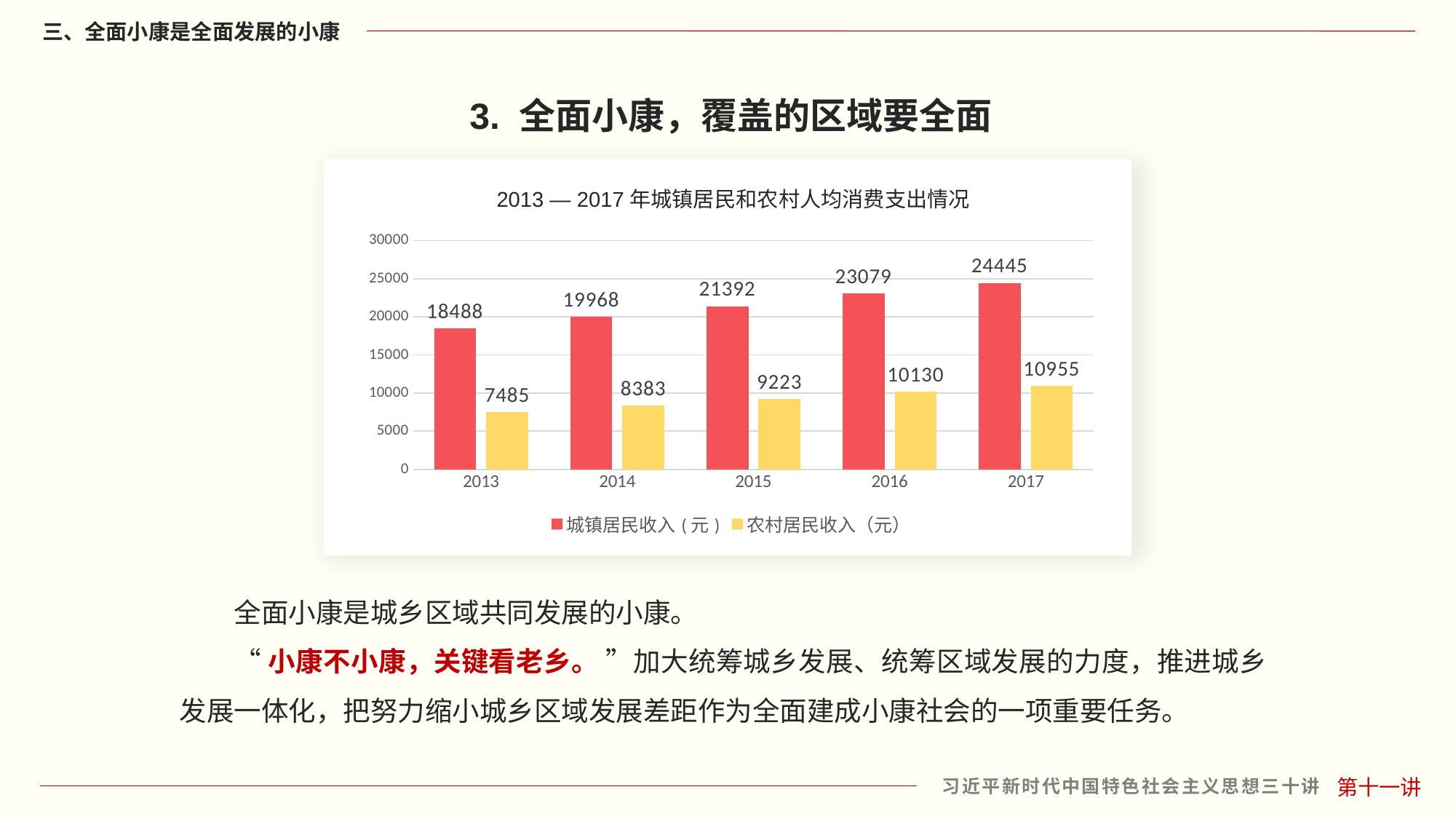

3. 全面小康，覆盖的区域要全面

2013 — 2017年城镇居民和农村人均消费支出情况

### Chart

| Category | 城镇居民收入(元) | 农村居民收入（元） |
|---|---|---|
| 2013 | 18488.0 | 7485.0 |
| 2014 | 19968.0 | 8383.0 |
| 2015 | 21392.0 | 9223.0 |
| 2016 | 23079.0 | 10130.0 |
| 2017 | 24445.0 | 10955.0 |
全面小康是城乡区域共同发展的小康。
“小康不小康，关键看老乡。 ”加大统筹城乡发展、统筹区域发展的力度，推进城乡发展一体化，把努力缩小城乡区域发展差距作为全面建成小康社会的一项重要任务。